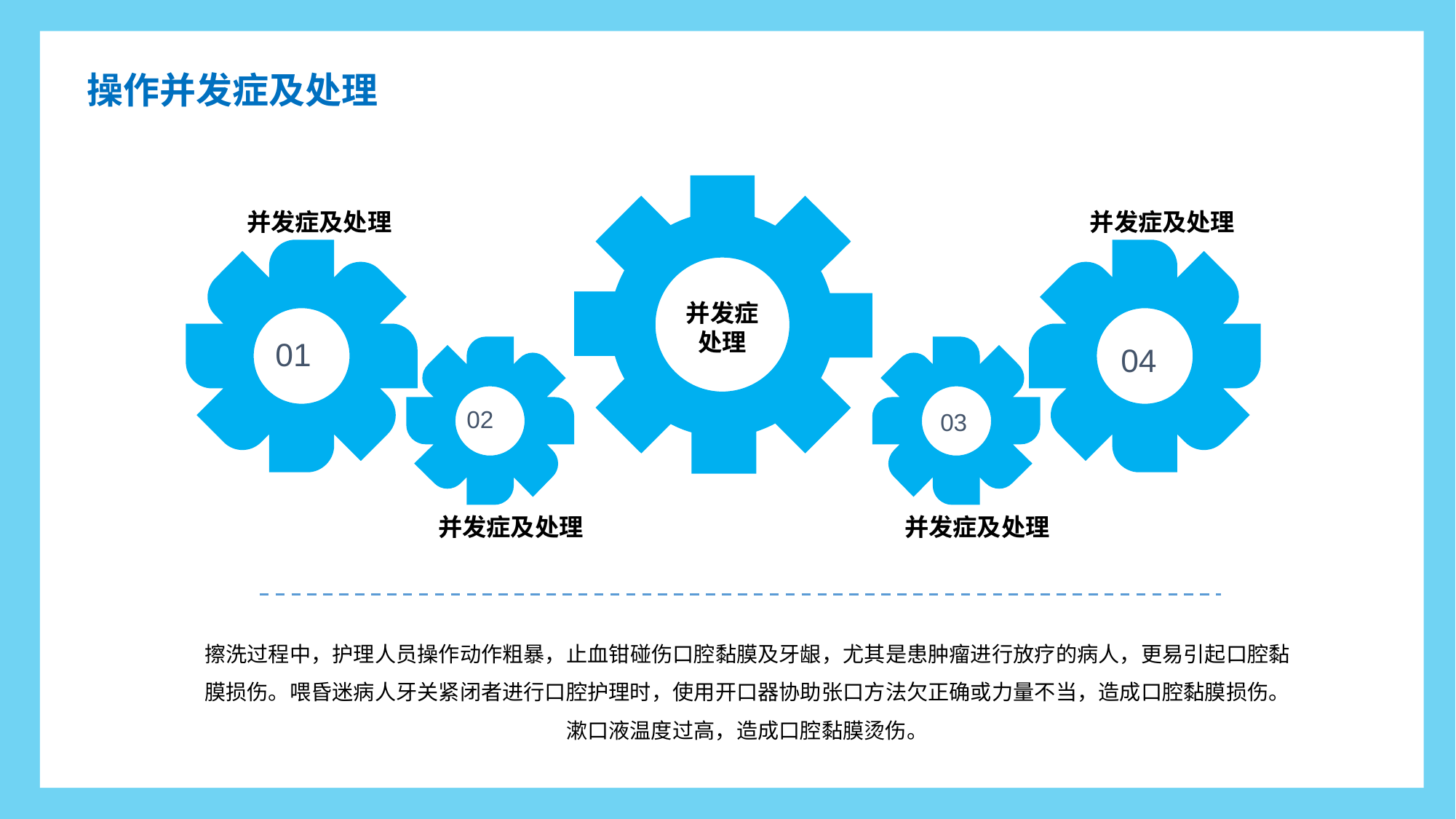

操作并发症及处理

并发症及处理
并发症及处理

并发症处理
01
04
02
03
并发症及处理
并发症及处理
擦洗过程中，护理人员操作动作粗暴，止血钳碰伤口腔黏膜及牙龈，尤其是患肿瘤进行放疗的病人，更易引起口腔黏膜损伤。喂昏迷病人牙关紧闭者进行口腔护理时，使用开口器协助张口方法欠正确或力量不当，造成口腔黏膜损伤。
漱口液温度过高，造成口腔黏膜烫伤。